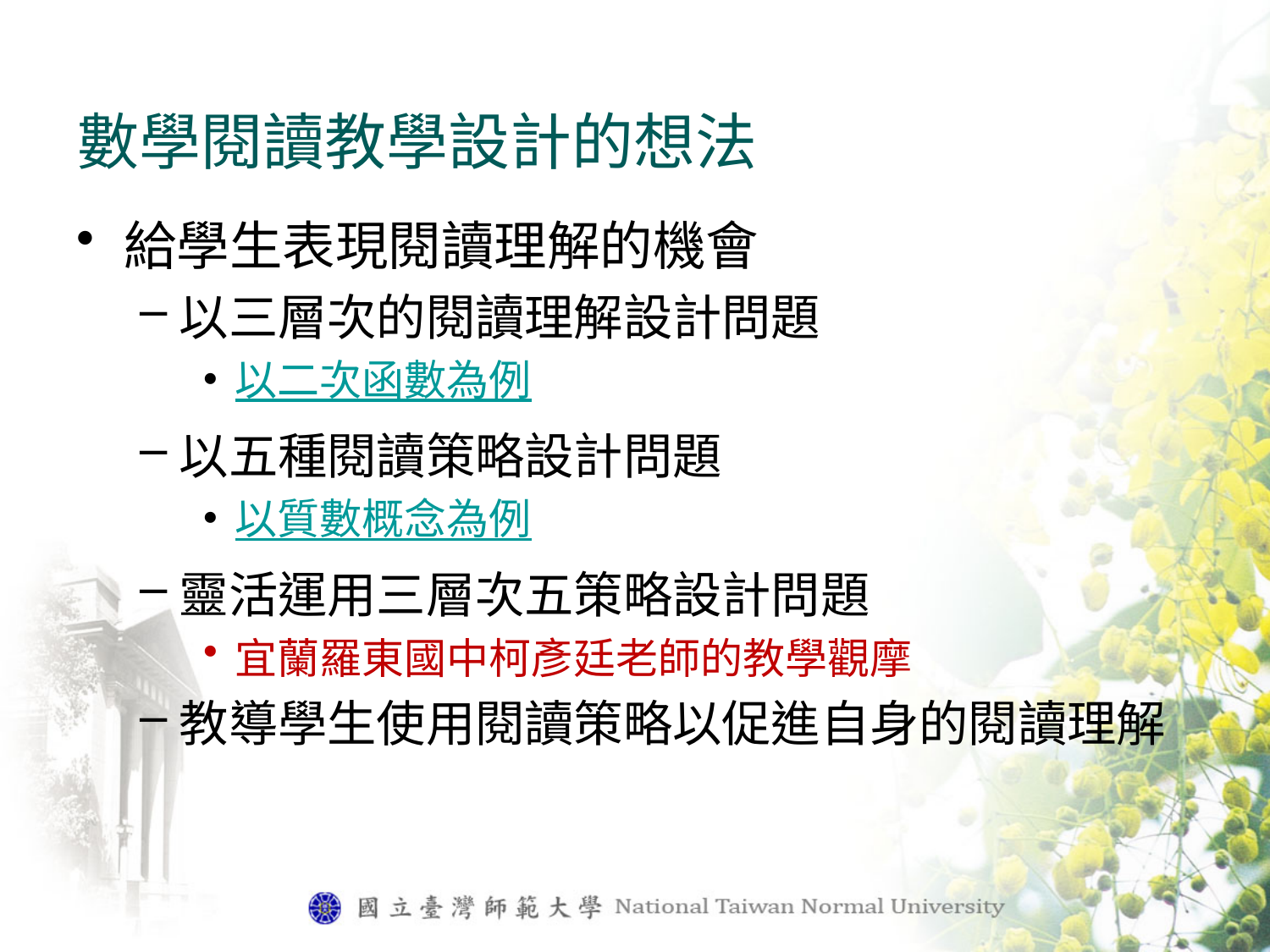

# 數學閱讀教學設計的想法
給學生表現閱讀理解的機會
以三層次的閱讀理解設計問題
以二次函數為例
以五種閱讀策略設計問題
以質數概念為例
靈活運用三層次五策略設計問題
宜蘭羅東國中柯彥廷老師的教學觀摩
教導學生使用閱讀策略以促進自身的閱讀理解